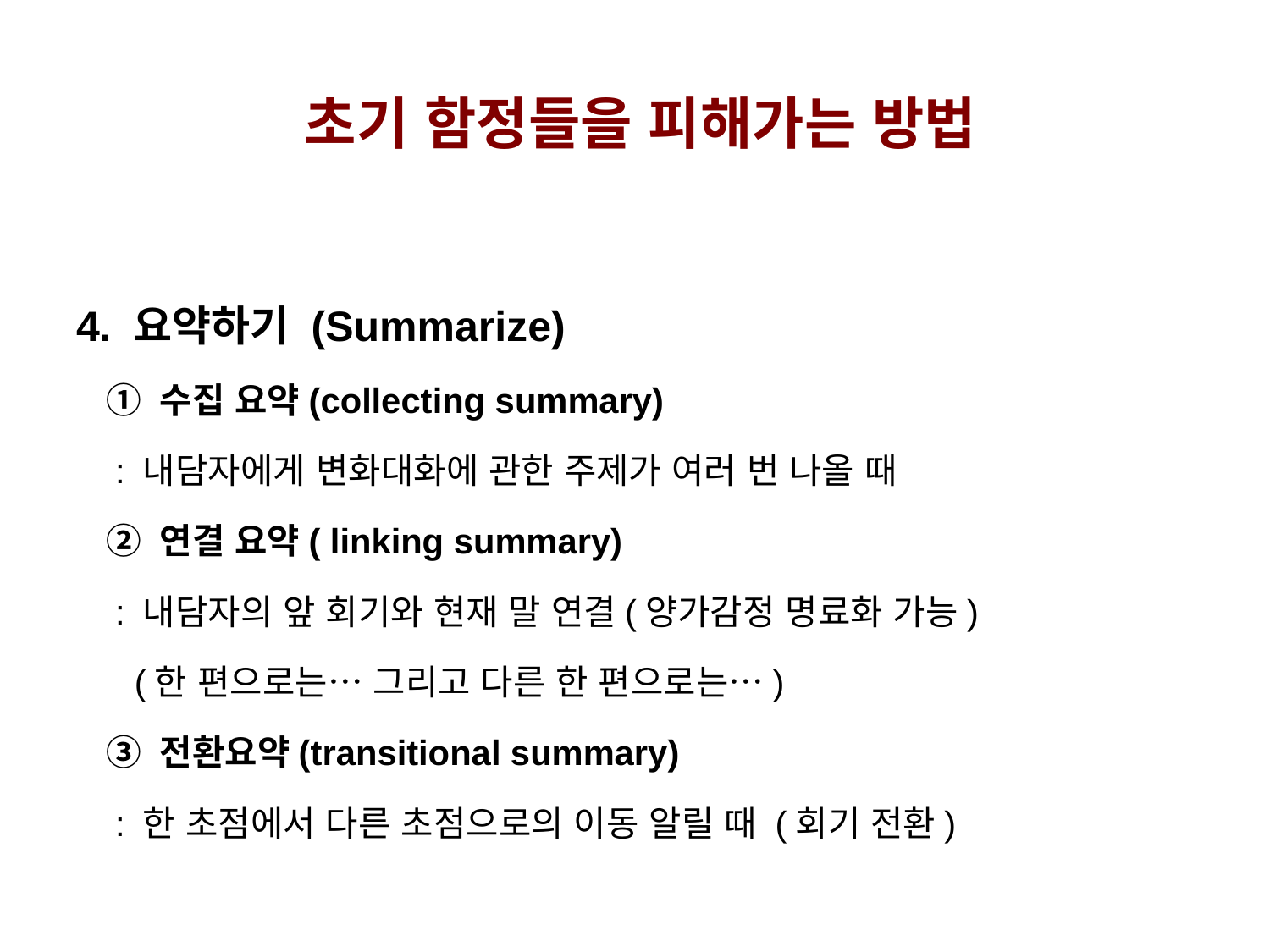

초기 함정들을 피해가는 방법
4. 요약하기 (Summarize)
   ① 수집 요약(collecting summary)
    : 내담자에게 변화대화에 관한 주제가 여러 번 나올 때
   ② 연결 요약( linking summary)
    : 내담자의 앞 회기와 현재 말 연결(양가감정 명료화 가능)
      (한 편으로는… 그리고 다른 한 편으로는…)
   ③ 전환요약(transitional summary)
    : 한 초점에서 다른 초점으로의 이동 알릴 때 (회기 전환)